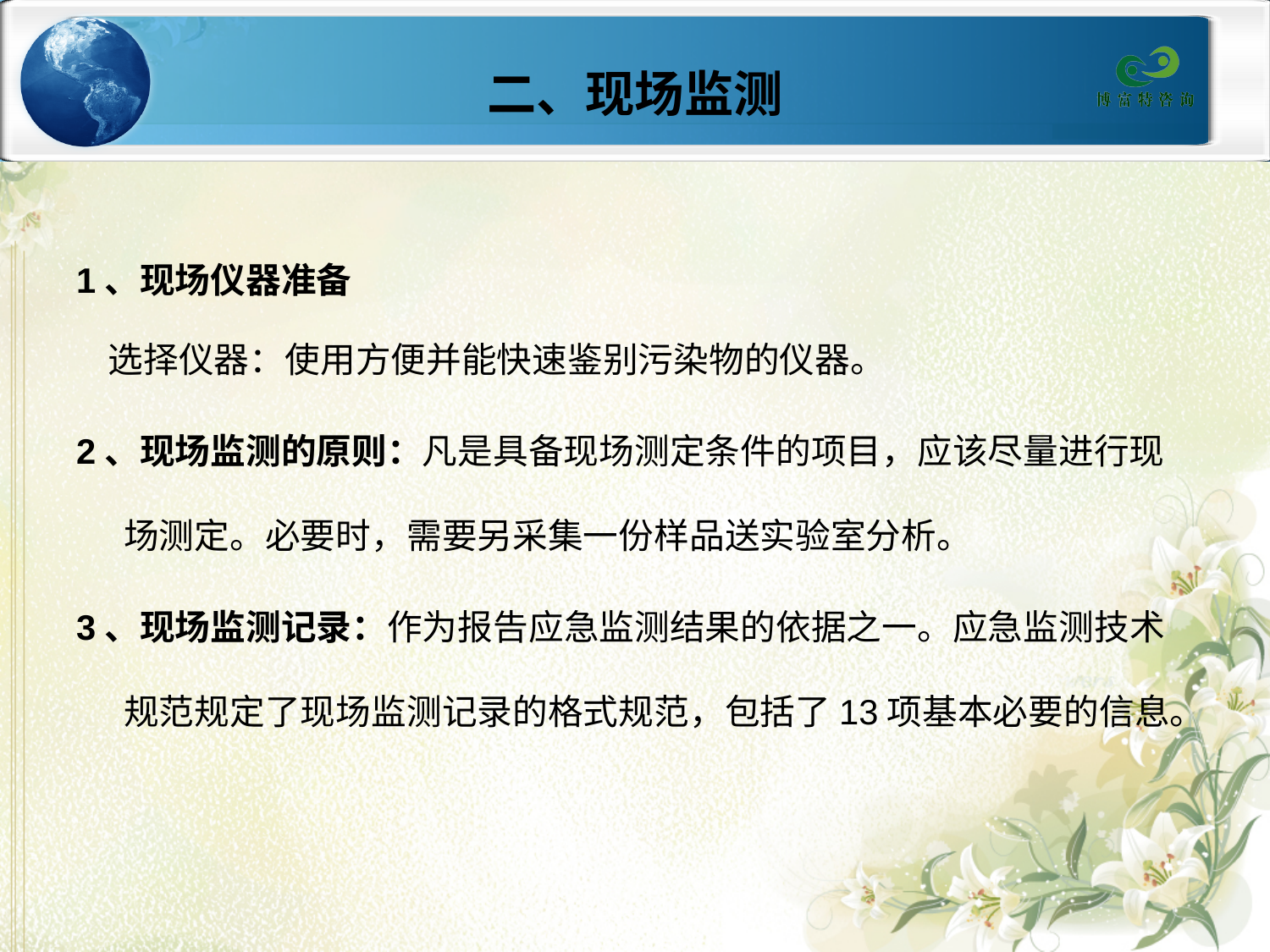

# 二、现场监测
1、现场仪器准备
   选择仪器：使用方便并能快速鉴别污染物的仪器。
2、现场监测的原则：凡是具备现场测定条件的项目，应该尽量进行现场测定。必要时，需要另采集一份样品送实验室分析。
3、现场监测记录：作为报告应急监测结果的依据之一。应急监测技术规范规定了现场监测记录的格式规范，包括了13项基本必要的信息。